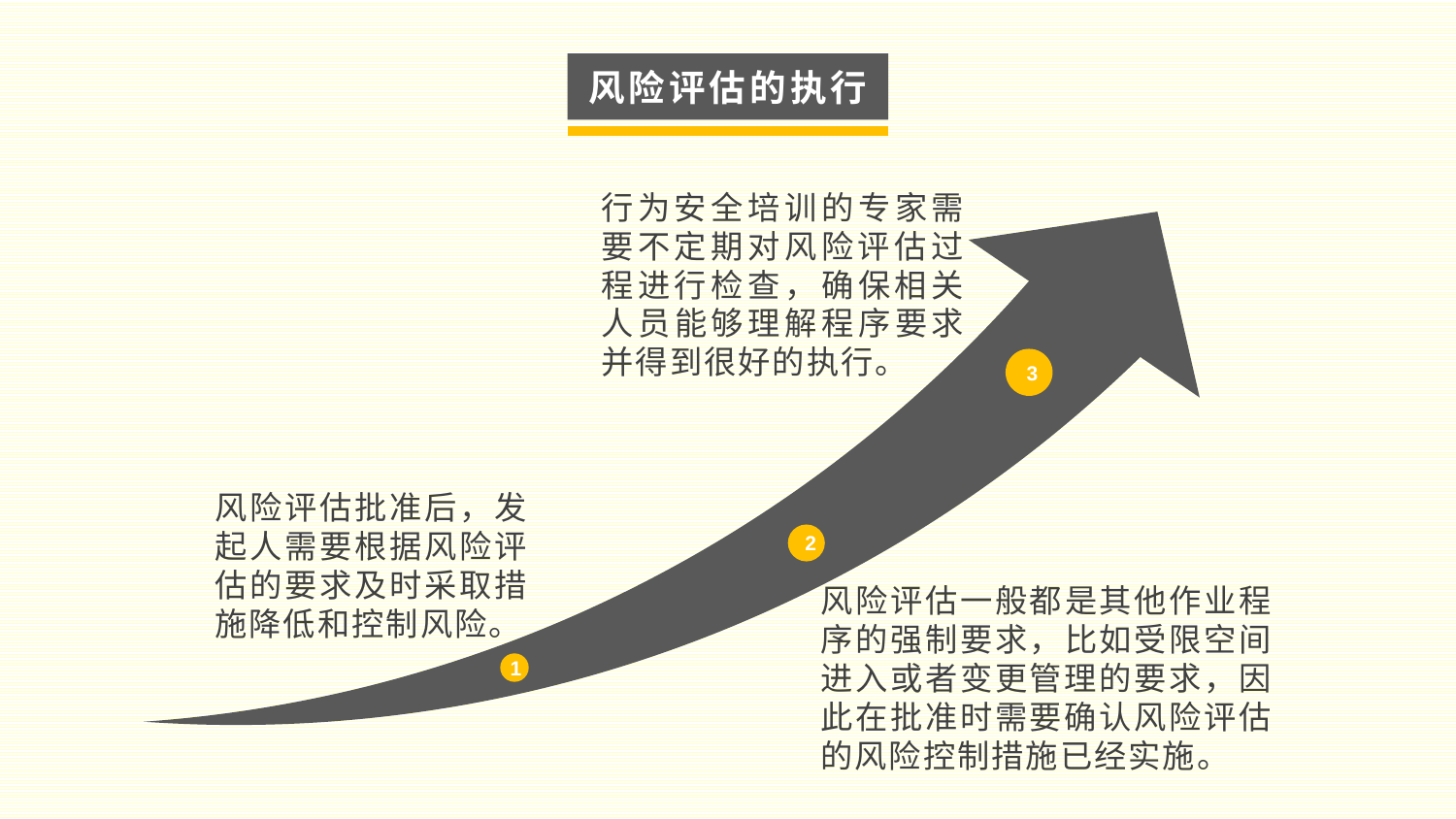

风险评估的执行
行为安全培训的专家需要不定期对风险评估过程进行检查，确保相关人员能够理解程序要求并得到很好的执行。

3
2
1
风险评估批准后，发起人需要根据风险评估的要求及时采取措施降低和控制风险。
风险评估一般都是其他作业程序的强制要求，比如受限空间进入或者变更管理的要求，因此在批准时需要确认风险评估的风险控制措施已经实施。